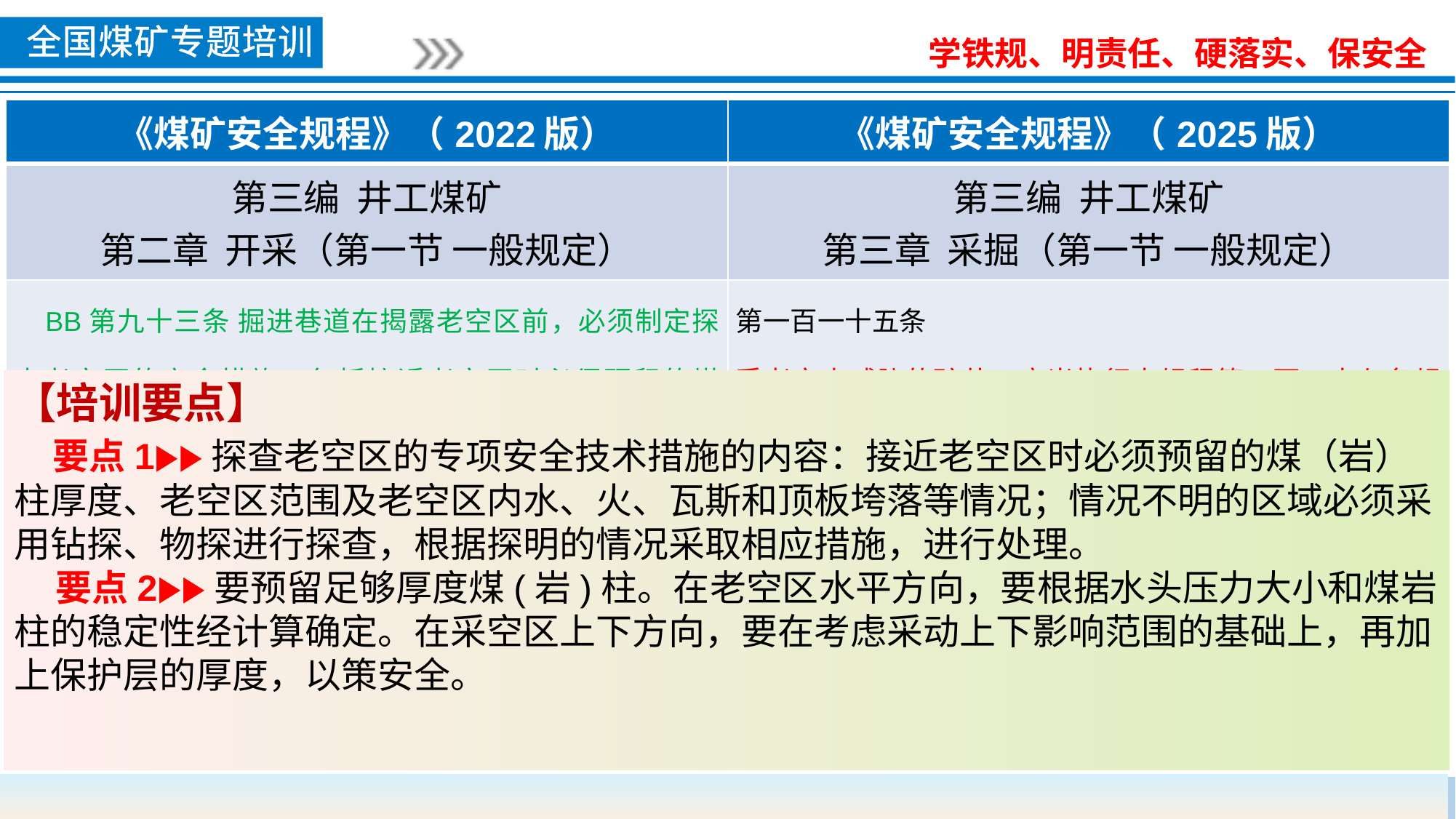

| 《煤矿安全规程》（2022版） | 《煤矿安全规程》（2025版） |
| --- | --- |
| 第三编 井工煤矿 第二章 开采（第一节 一般规定） | 第三编 井工煤矿 第三章 采掘（第一节 一般规定） |
| BB第九十三条 掘进巷道在揭露老空区前，必须制定探查老空区的安全措施，包括接近老空区时必须预留的煤（岩）柱厚度和探明水、火、瓦斯等内容。必须根据探明的情况采取措施，进行处理。 | 第一百一十五条 受老空水威胁的矿井，应当执行本规程第三百二十七条规定。 |
【培训要点】
   要点1▶▶探查老空区的专项安全技术措施的内容：接近老空区时必须预留的煤（岩）柱厚度、老空区范围及老空区内水、火、瓦斯和顶板垮落等情况；情况不明的区域必须采用钻探、物探进行探查，根据探明的情况采取相应措施，进行处理。
    要点2▶▶要预留足够厚度煤(岩)柱。在老空区水平方向，要根据水头压力大小和煤岩柱的稳定性经计算确定。在采空区上下方向，要在考虑采动上下影响范围的基础上，再加上保护层的厚度，以策安全。